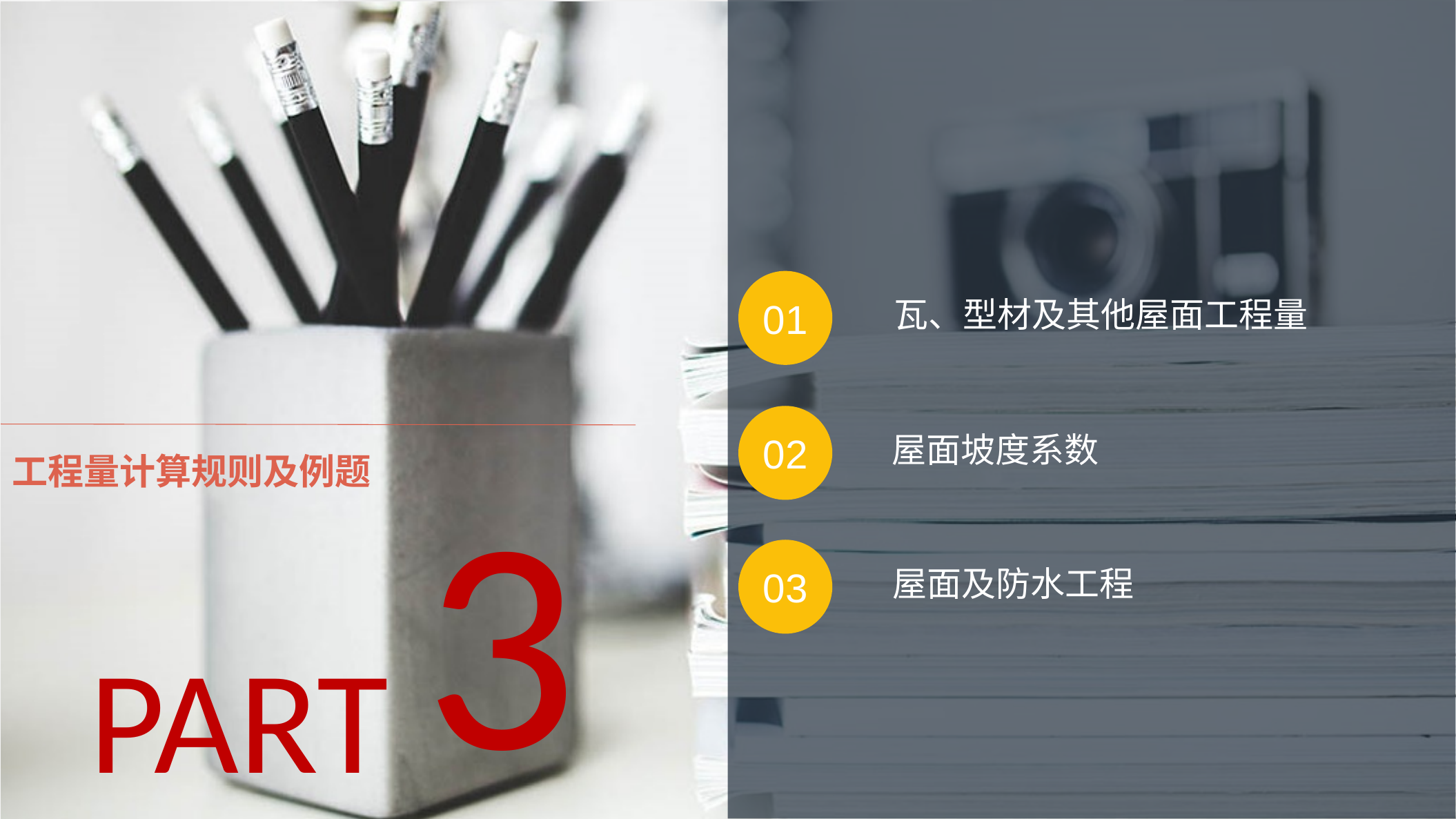

01
瓦、型材及其他屋面工程量
02
屋面坡度系数
3
工程量计算规则及例题
03
屋面及防水工程
PART